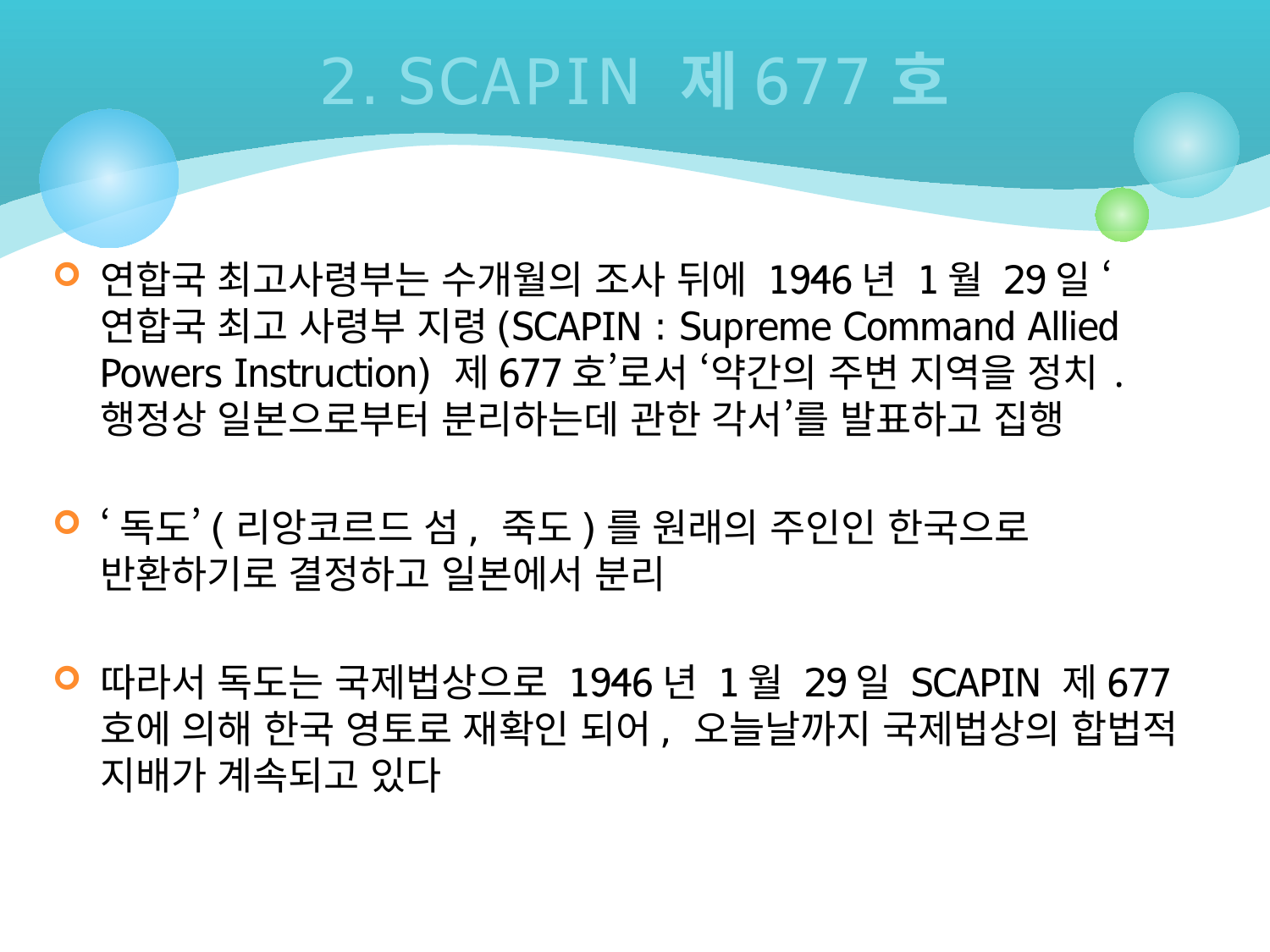

# 2. SCAPIN 제677호

연합국 최고사령부는 수개월의 조사 뒤에 1946년 1월 29일 ‘연합국 최고 사령부 지령(SCAPIN : Supreme Command Allied Powers Instruction) 제677호’로서 ‘약간의 주변 지역을 정치 ․ 행정상 일본으로부터 분리하는데 관한 각서’를 발표하고 집행

‘독도’(리앙코르드 섬, 죽도)를 원래의 주인인 한국으로 반환하기로 결정하고 일본에서 분리

따라서 독도는 국제법상으로 1946년 1월 29일 SCAPIN 제677호에 의해 한국 영토로 재확인 되어, 오늘날까지 국제법상의 합법적 지배가 계속되고 있다